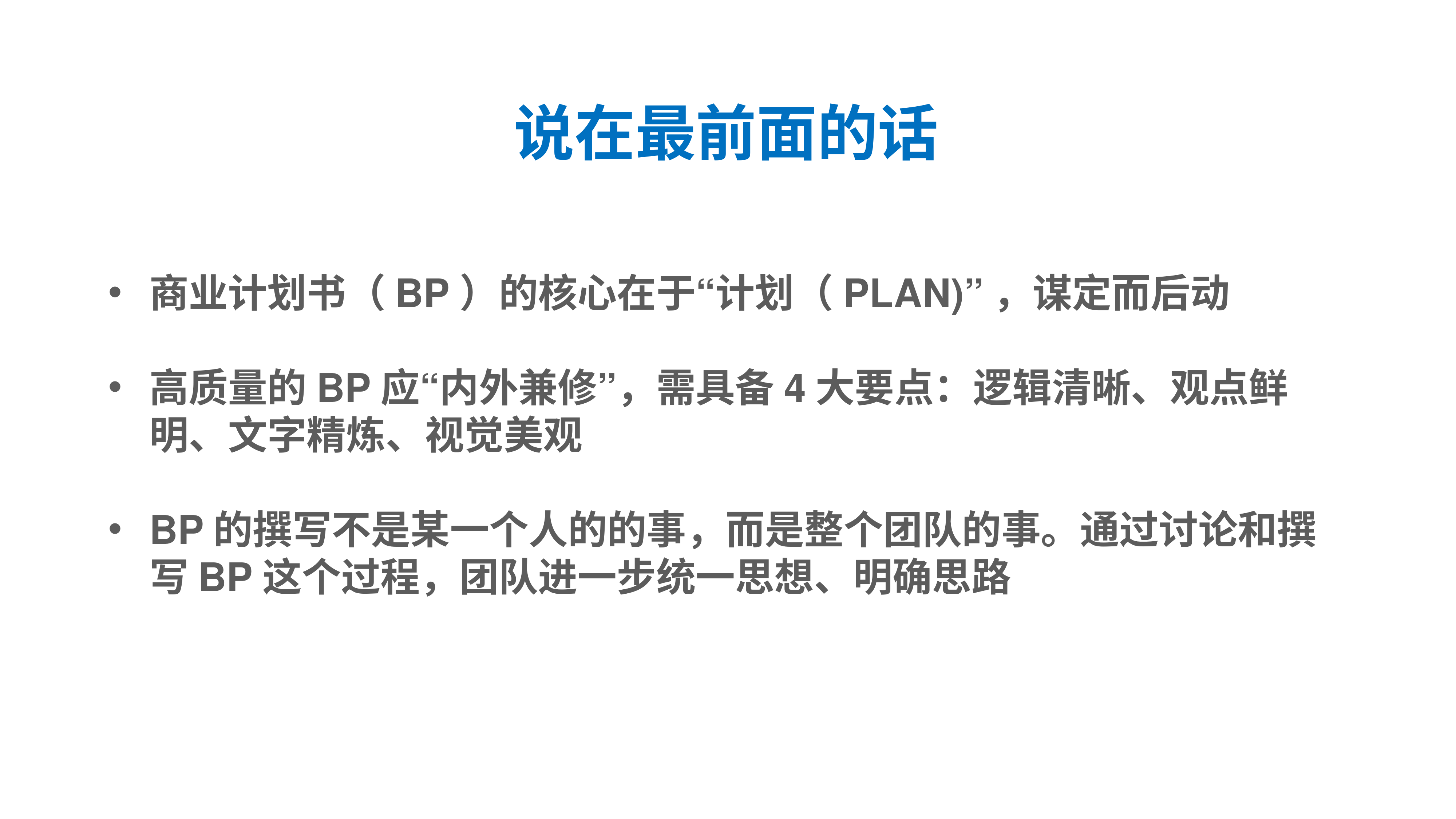

说在最前面的话
商业计划书（BP）的核心在于“计划（PLAN)”，谋定而后动

高质量的BP应“内外兼修”，需具备4大要点：逻辑清晰、观点鲜明、文字精炼、视觉美观

BP的撰写不是某一个人的的事，而是整个团队的事。通过讨论和撰写BP这个过程，团队进一步统一思想、明确思路